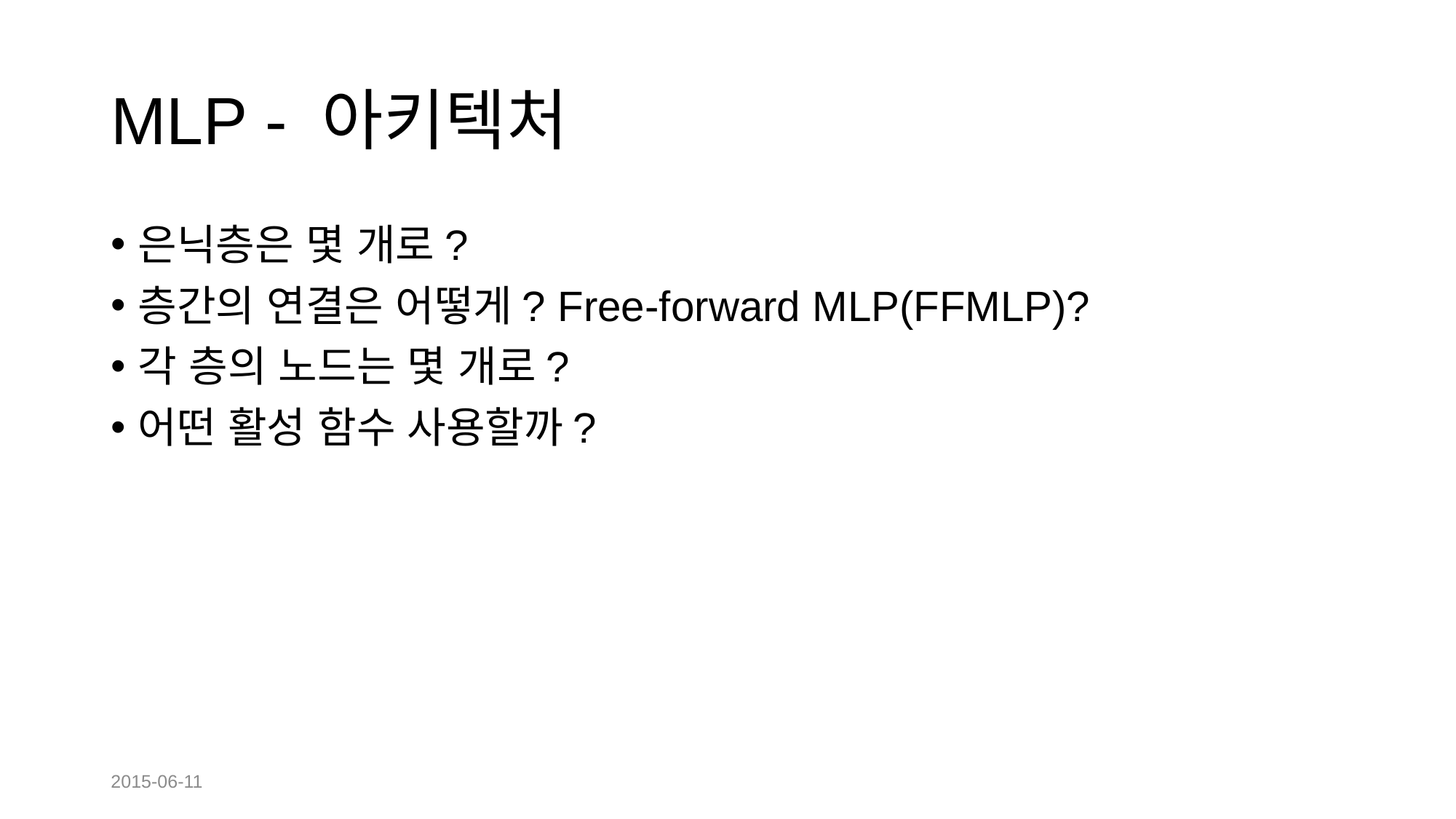

# MLP - 아키텍처
은닉층은 몇 개로?
층간의 연결은 어떻게? Free-forward MLP(FFMLP)?
각 층의 노드는 몇 개로?
어떤 활성 함수 사용할까?

2015-06-11